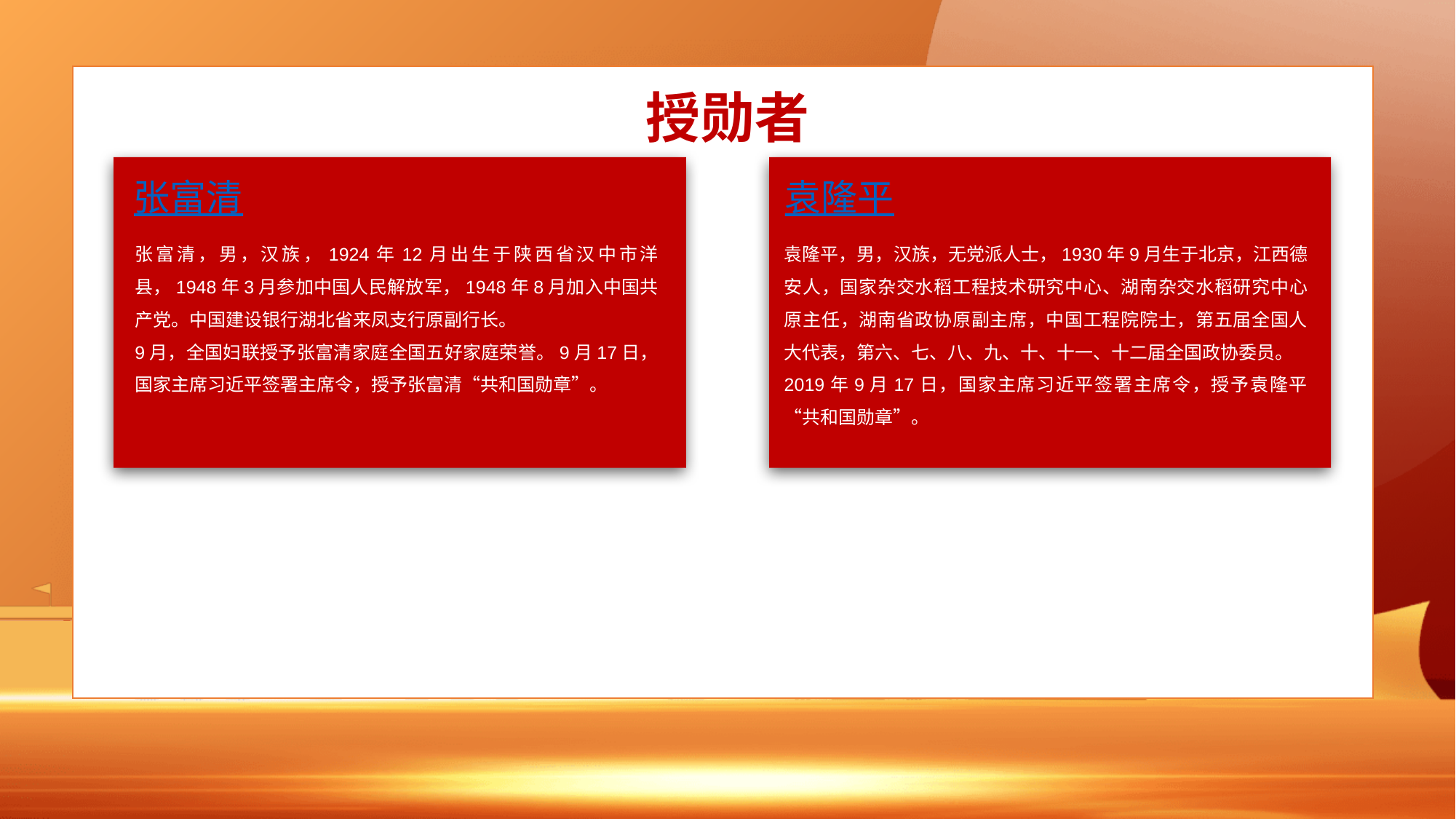

授勋者
张富清

张富清，男，汉族，1924年12月出生于陕西省汉中市洋县，1948年3月参加中国人民解放军，1948年8月加入中国共产党。中国建设银行湖北省来凤支行原副行长。
9月，全国妇联授予张富清家庭全国五好家庭荣誉。9月17日，国家主席习近平签署主席令，授予张富清“共和国勋章”。
袁隆平

袁隆平，男，汉族，无党派人士，1930年9月生于北京，江西德安人，国家杂交水稻工程技术研究中心、湖南杂交水稻研究中心原主任，湖南省政协原副主席，中国工程院院士，第五届全国人大代表，第六、七、八、九、十、十一、十二届全国政协委员。
2019年9月17日，国家主席习近平签署主席令，授予袁隆平“共和国勋章”。